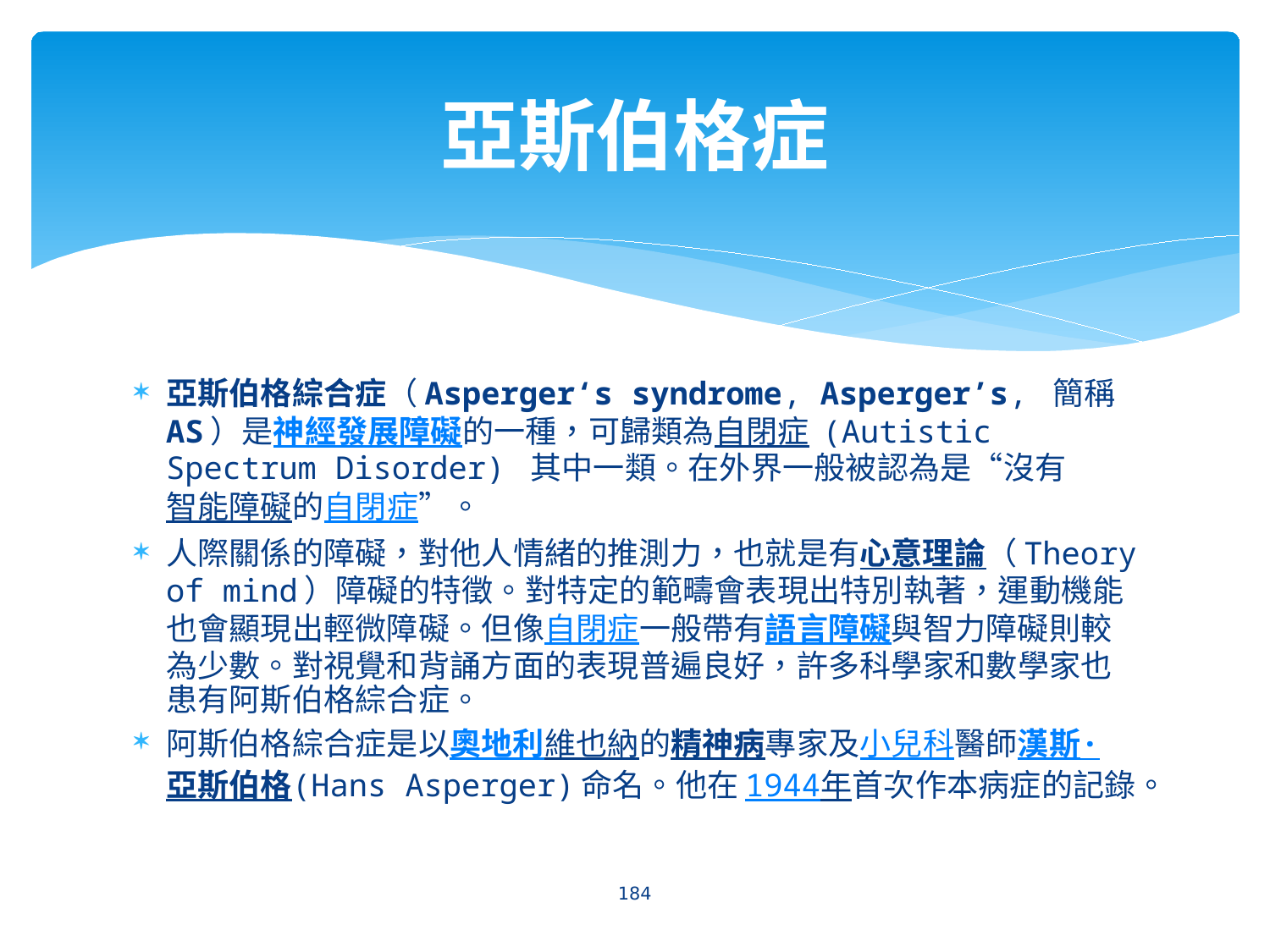

# 亞斯伯格症
亞斯伯格綜合症（Asperger‘s syndrome, Asperger’s, 簡稱AS）是神經發展障礙的一種，可歸類為自閉症 (Autistic Spectrum Disorder) 其中一類。在外界一般被認為是“沒有智能障礙的自閉症”。
人際關係的障礙，對他人情緒的推測力，也就是有心意理論（Theory of mind）障礙的特徵。對特定的範疇會表現出特別執著，運動機能也會顯現出輕微障礙。但像自閉症一般帶有語言障礙與智力障礙則較為少數。對視覺和背誦方面的表現普遍良好，許多科學家和數學家也患有阿斯伯格綜合症。
阿斯伯格綜合症是以奧地利維也納的精神病專家及小兒科醫師漢斯·亞斯伯格(Hans Asperger)命名。他在1944年首次作本病症的記錄。
184